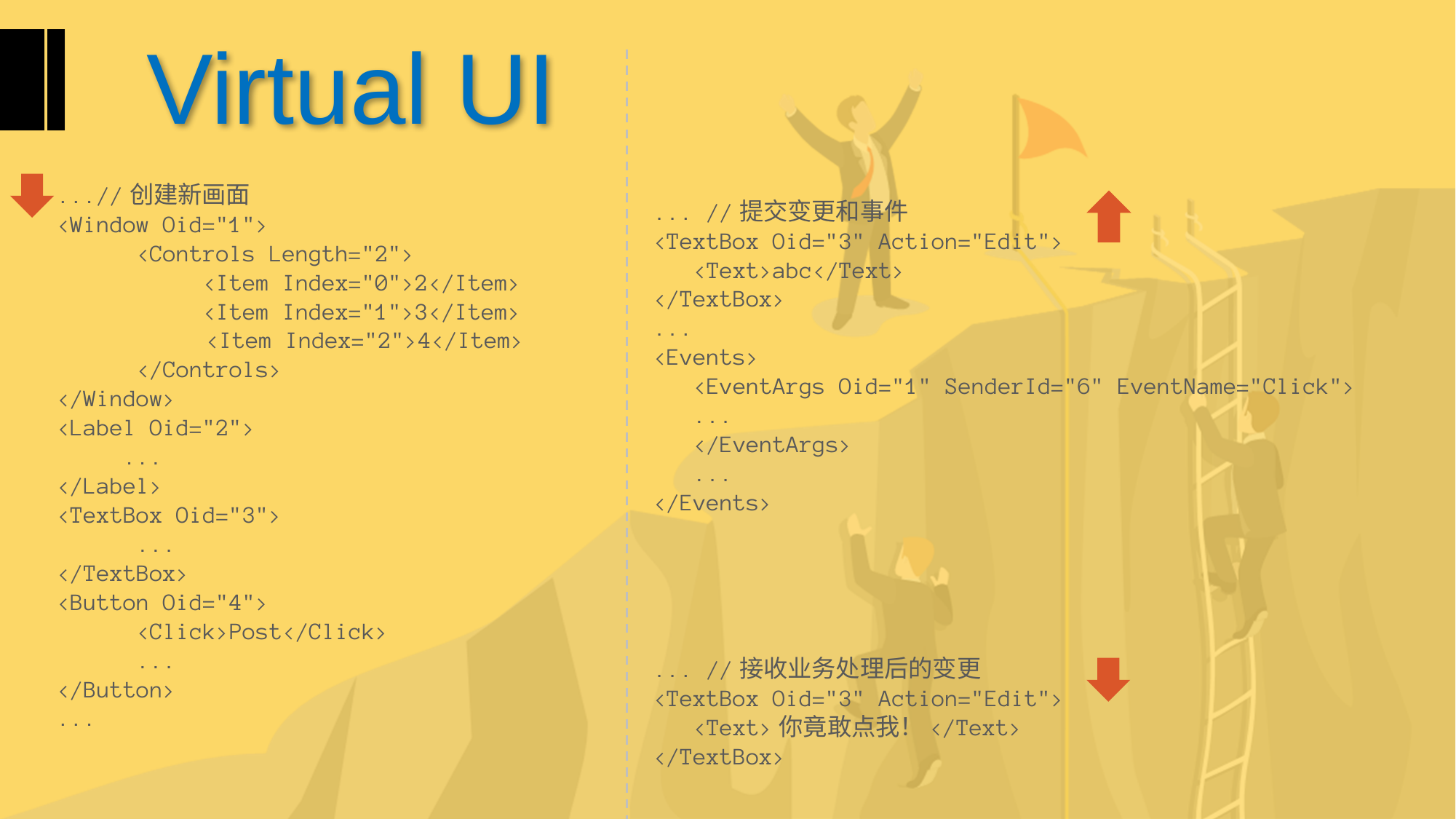

Virtual UI

...//创建新画面
<Window Oid="1">
      <Controls Length="2">
           <Item Index="0">2</Item>
           <Item Index="1">3</Item>
	   <Item Index="2">4</Item>
      </Controls>
</Window>
<Label Oid="2">
     ...
</Label>
<TextBox Oid="3">
      ...
</TextBox>
<Button Oid="4">
      <Click>Post</Click>
      ...
</Button>
...
... //提交变更和事件
<TextBox Oid="3" Action="Edit">
   <Text>abc</Text>
</TextBox>
...
<Events>
   <EventArgs Oid="1" SenderId="6" EventName="Click">
   ...
   </EventArgs>
   ...
</Events>

... //接收业务处理后的变更
<TextBox Oid="3" Action="Edit">
   <Text>你竟敢点我！</Text>
</TextBox>